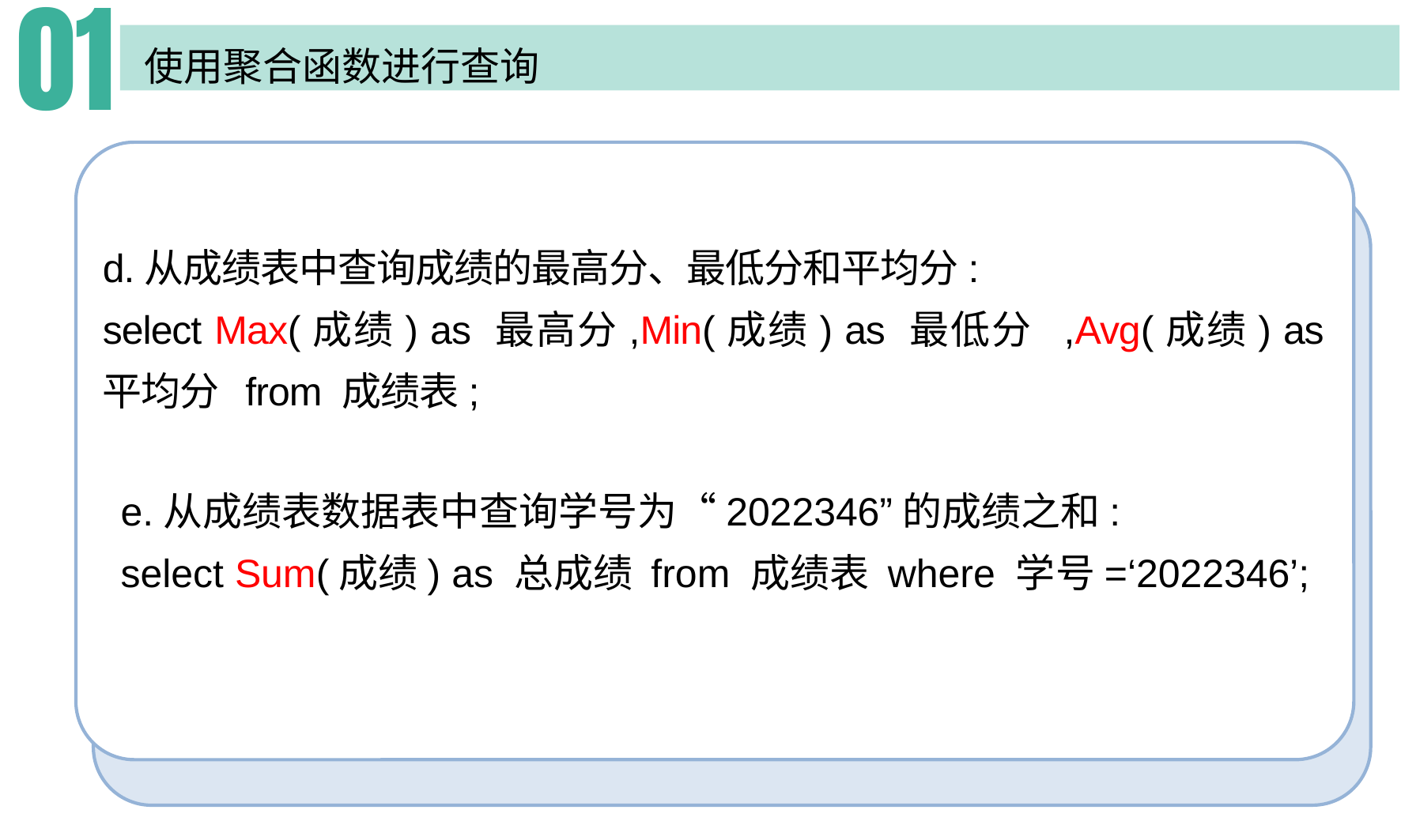

01

使用聚合函数进行查询

d.从成绩表中查询成绩的最高分、最低分和平均分:
select Max(成绩) as 最高分,Min(成绩) as 最低分  ,Avg(成绩) as 平均分  from 成绩表;
e.从成绩表数据表中查询学号为“2022346”的成绩之和:
select Sum(成绩) as 总成绩 from 成绩表 where 学号=‘2022346’;